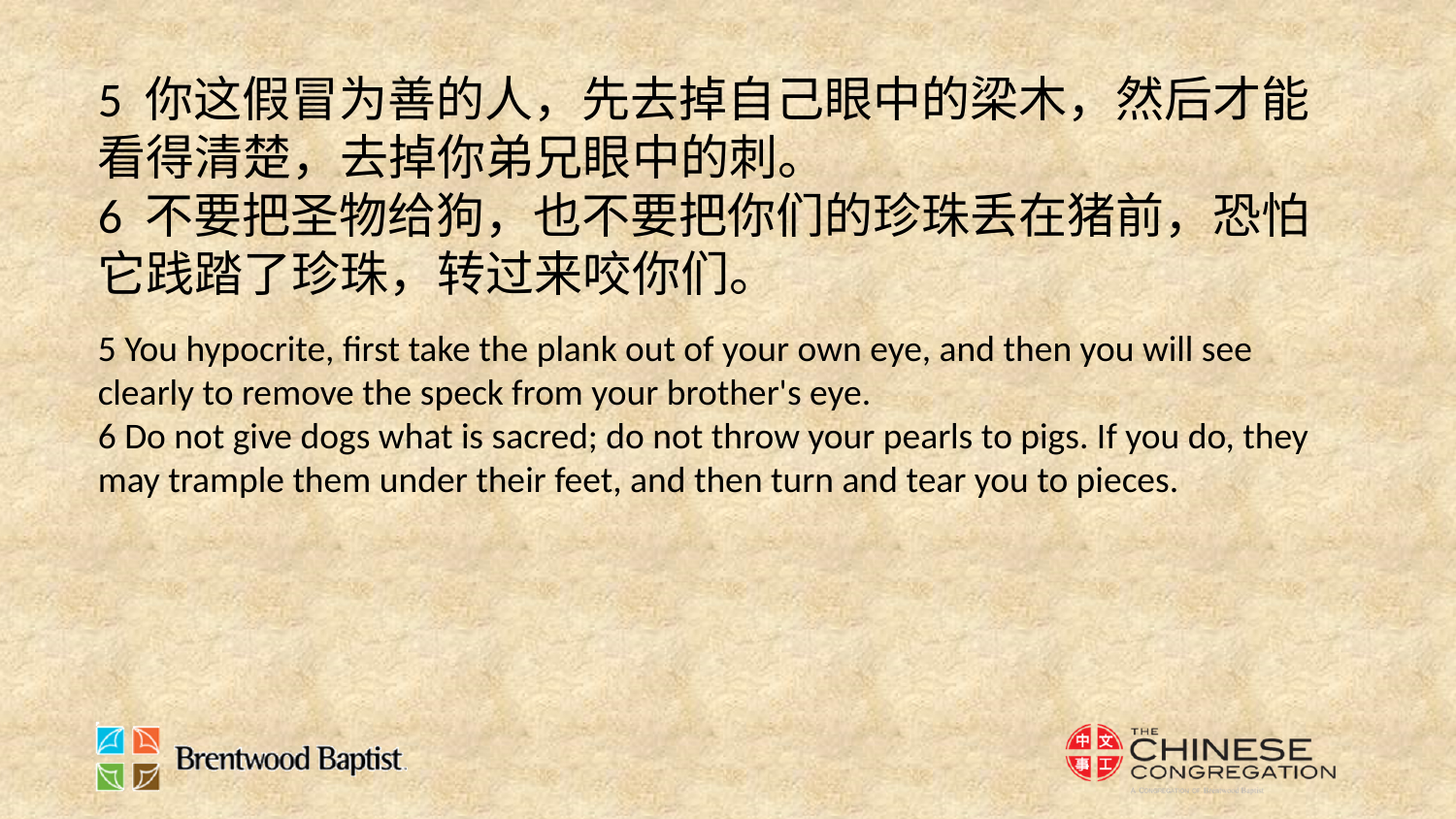

5 你这假冒为善的人，先去掉自己眼中的梁木，然后才能看得清楚，去掉你弟兄眼中的刺。
6 不要把圣物给狗，也不要把你们的珍珠丢在猪前，恐怕它践踏了珍珠，转过来咬你们。

5 You hypocrite, first take the plank out of your own eye, and then you will see clearly to remove the speck from your brother's eye.
6 Do not give dogs what is sacred; do not throw your pearls to pigs. If you do, they may trample them under their feet, and then turn and tear you to pieces.